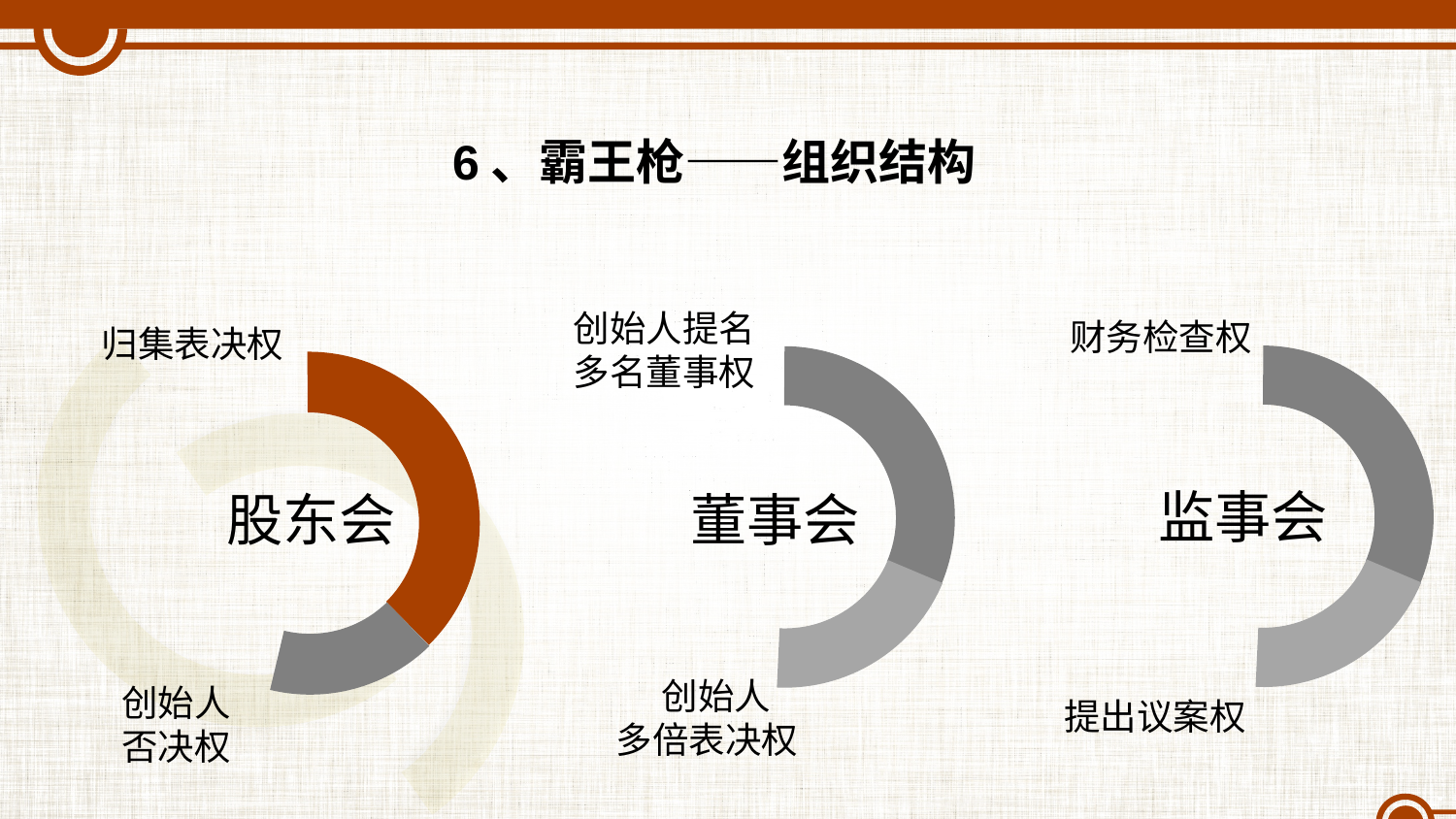

6、霸王枪——组织结构
创始人提名多名董事权
财务检查权
归集表决权

监事会
股东会
董事会
创始人
多倍表决权
创始人
否决权
提出议案权